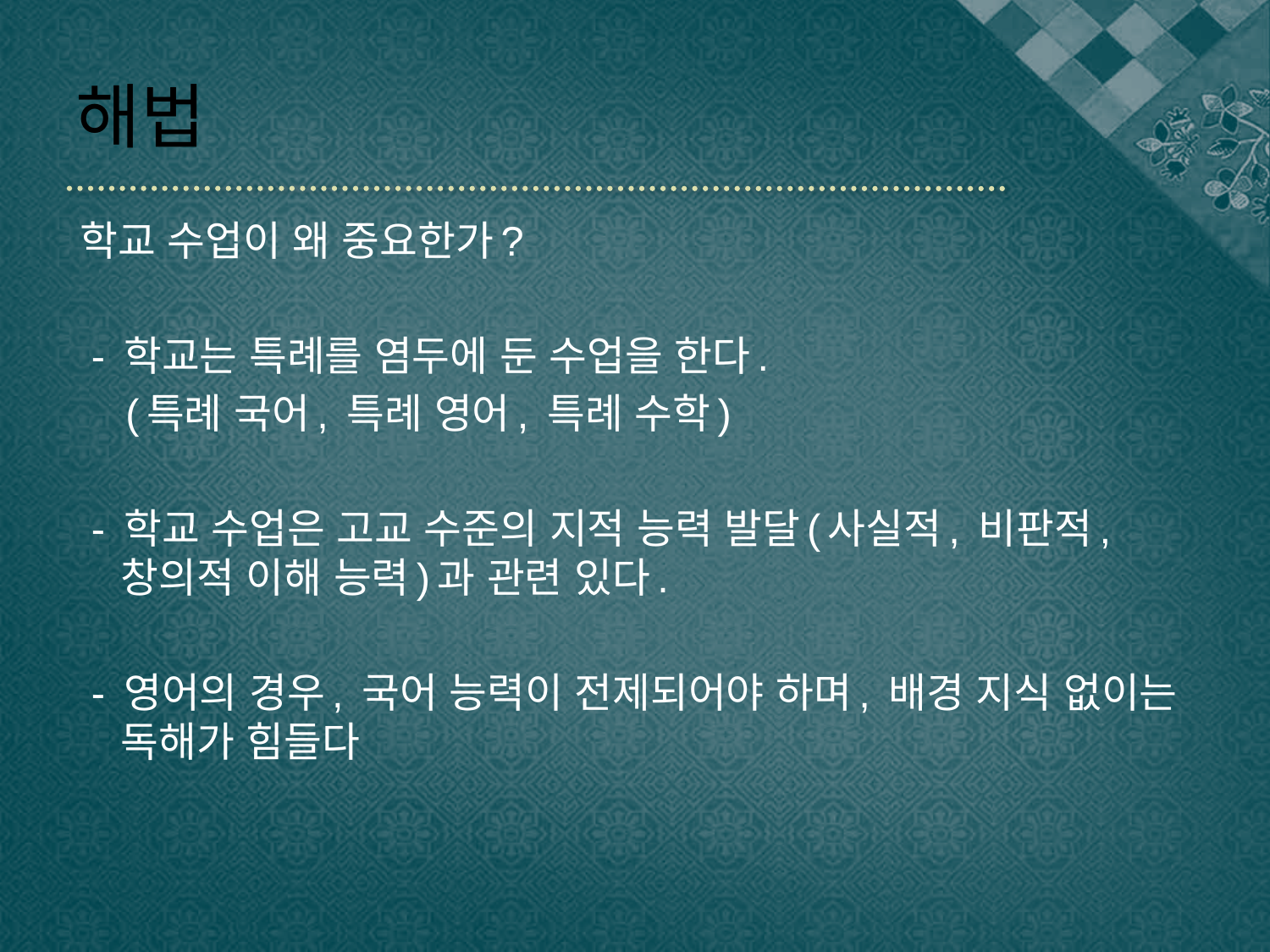

# 해법
학교 수업이 왜 중요한가?

 - 학교는 특례를 염두에 둔 수업을 한다.
    (특례 국어, 특례 영어, 특례 수학)

 - 학교 수업은 고교 수준의 지적 능력 발달(사실적, 비판적, 창의적 이해 능력)과 관련 있다.

 - 영어의 경우, 국어 능력이 전제되어야 하며, 배경 지식 없이는 독해가 힘들다